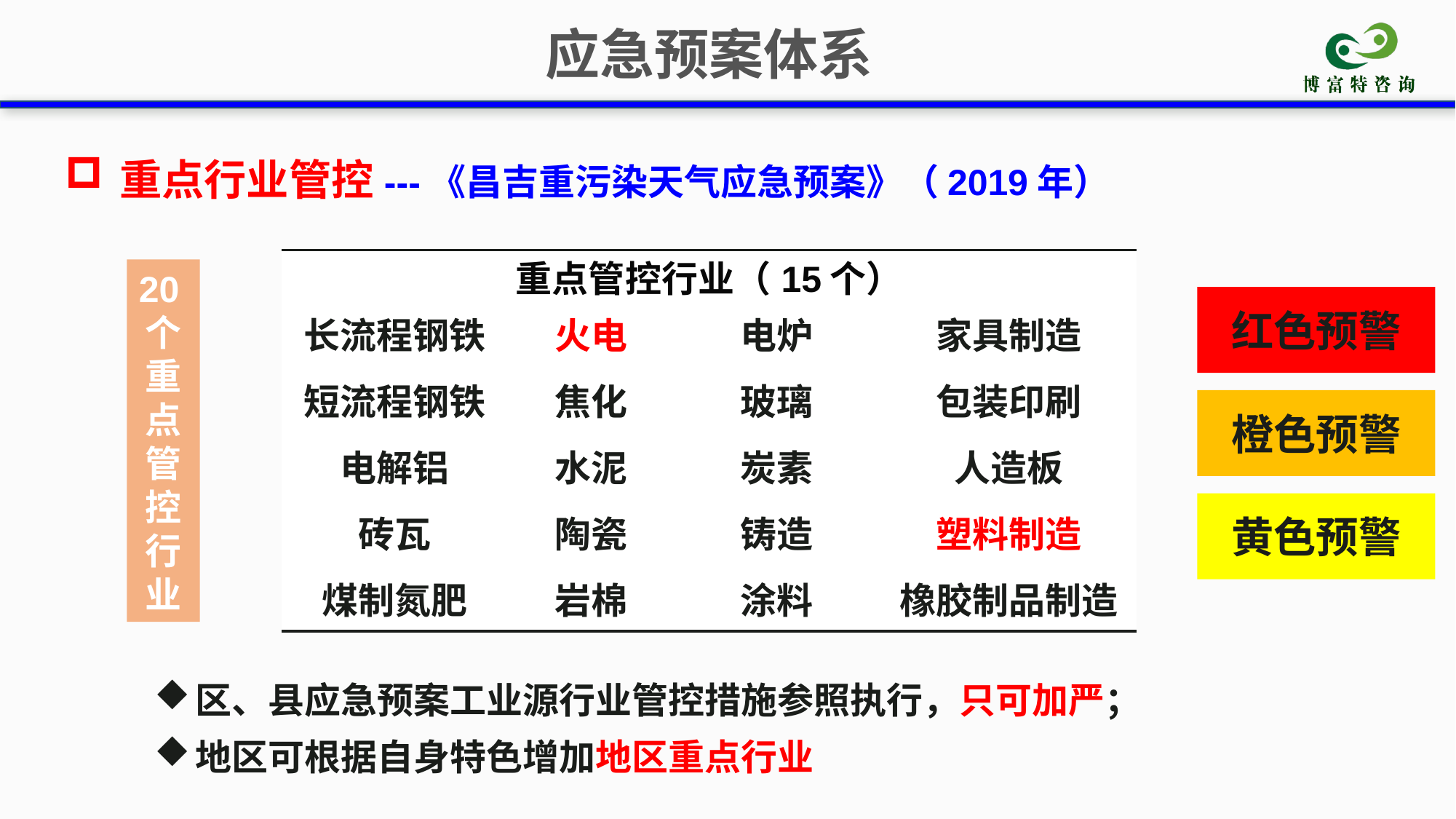

应急预案体系

重点行业管控---《昌吉重污染天气应急预案》（2019年）
| 重点管控行业（15个） |  |  |  |
| --- | --- | --- | --- |
| 长流程钢铁 | 火电 | 电炉 | 家具制造 |
| 短流程钢铁 | 焦化 | 玻璃 | 包装印刷 |
| 电解铝 | 水泥 | 炭素 | 人造板 |
| 砖瓦 | 陶瓷 | 铸造 | 塑料制造 |
| 煤制氮肥 | 岩棉 | 涂料 | 橡胶制品制造 |
20个
重点管控行业
红色预警
橙色预警
黄色预警
区、县应急预案工业源行业管控措施参照执行，只可加严；
地区可根据自身特色增加地区重点行业